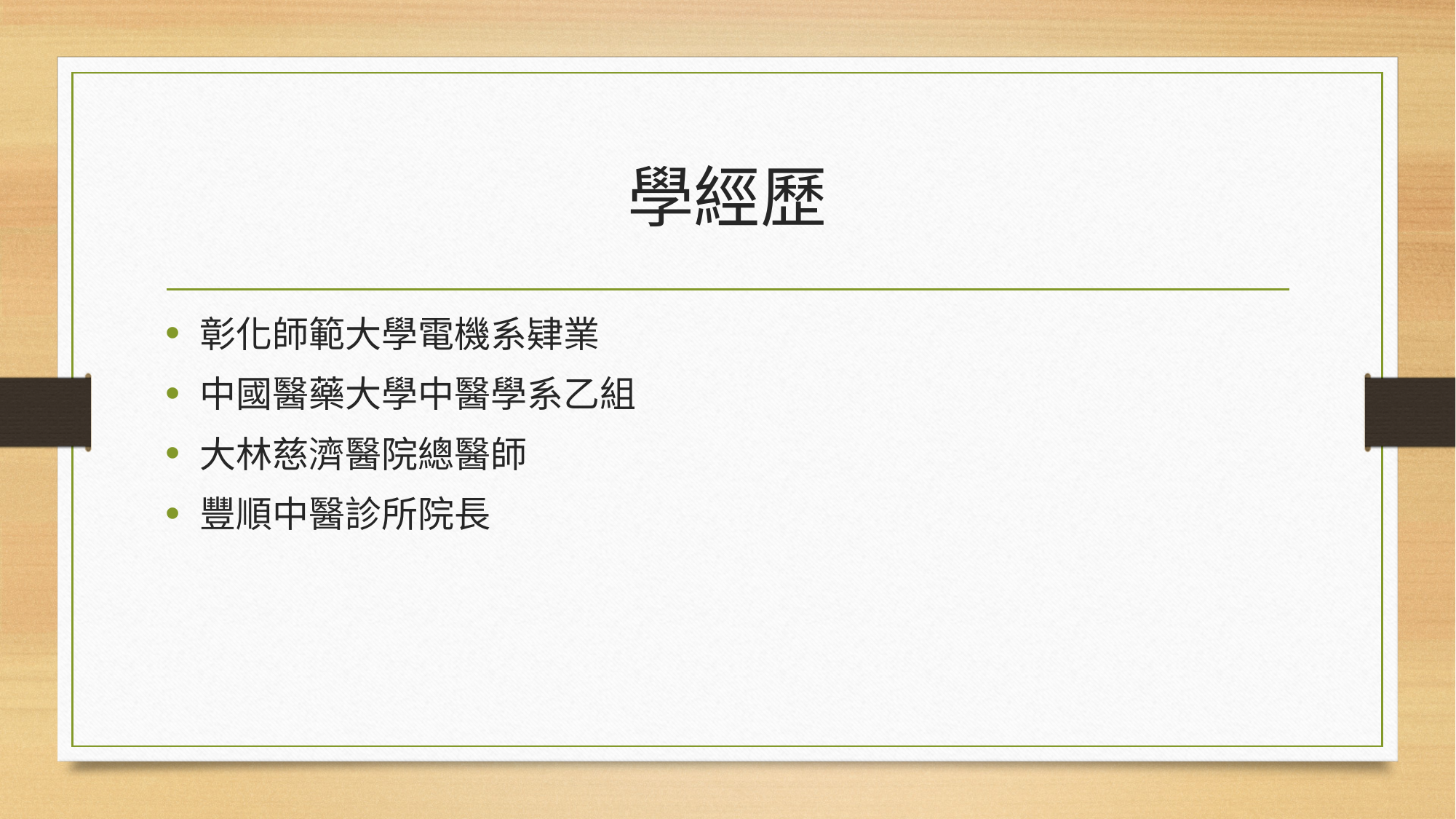

# 學經歷
彰化師範大學電機系肄業
中國醫藥大學中醫學系乙組
大林慈濟醫院總醫師
豐順中醫診所院長